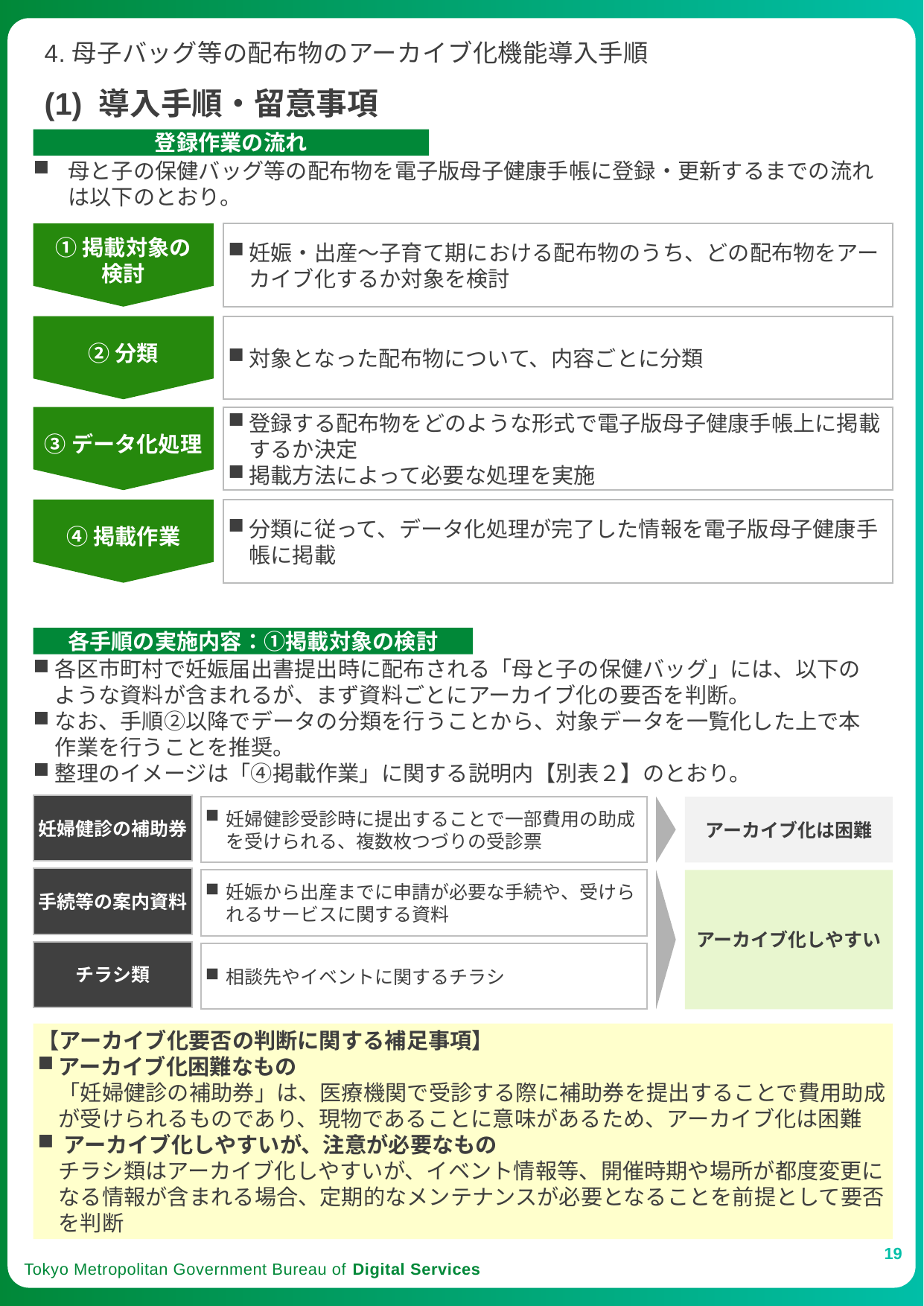

4.母子バッグ等の配布物のアーカイブ化機能導入手順

(1) 導入手順・留意事項
登録作業の流れ
母と子の保健バッグ等の配布物を電子版母子健康手帳に登録・更新するまでの流れは以下のとおり。
①掲載対象の
検討
妊娠・出産～子育て期における配布物のうち、どの配布物をアーカイブ化するか対象を検討
②分類
対象となった配布物について、内容ごとに分類
③データ化処理
登録する配布物をどのような形式で電子版母子健康手帳上に掲載するか決定
掲載方法によって必要な処理を実施
④掲載作業
分類に従って、データ化処理が完了した情報を電子版母子健康手帳に掲載
各手順の実施内容：①掲載対象の検討
各区市町村で妊娠届出書提出時に配布される「母と子の保健バッグ」には、以下のような資料が含まれるが、まず資料ごとにアーカイブ化の要否を判断。
なお、手順②以降でデータの分類を行うことから、対象データを一覧化した上で本作業を行うことを推奨。
整理のイメージは「④掲載作業」に関する説明内【別表２】のとおり。
妊婦健診の補助券
妊婦健診受診時に提出することで一部費用の助成を受けられる、複数枚つづりの受診票
アーカイブ化は困難

手続等の案内資料
妊娠から出産までに申請が必要な手続や、受けられるサービスに関する資料
アーカイブ化しやすい

チラシ類
相談先やイベントに関するチラシ
【アーカイブ化要否の判断に関する補足事項】
アーカイブ化困難なもの
「妊婦健診の補助券」は、医療機関で受診する際に補助券を提出することで費用助成が受けられるものであり、現物であることに意味があるため、アーカイブ化は困難
​アーカイブ化しやすいが、注意が必要なもの
チラシ類はアーカイブ化しやすいが、イベント情報等、開催時期や場所が都度変更になる情報が含まれる場合、定期的なメンテナンスが必要となることを前提として要否を判断
19